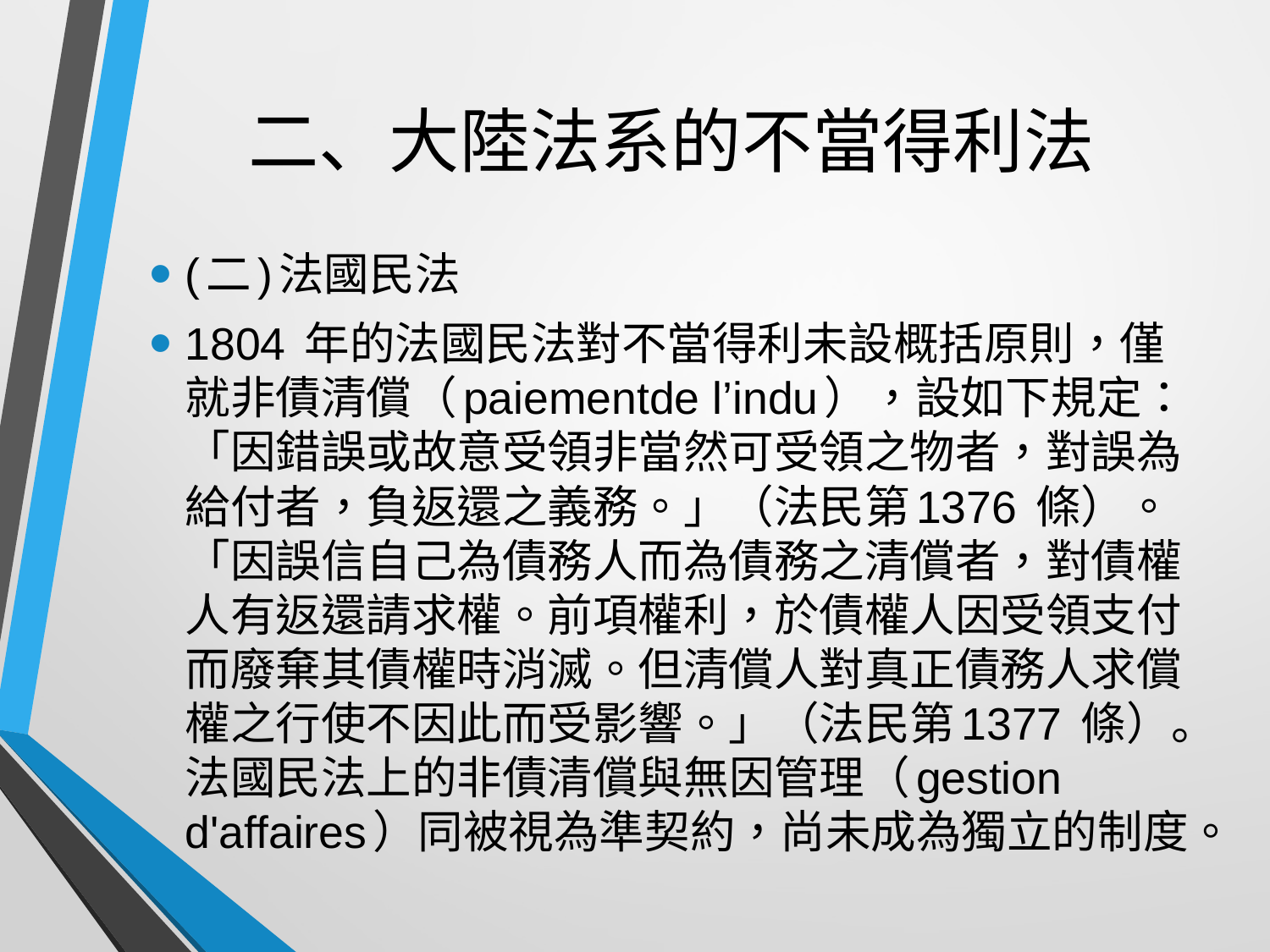

# 二、大陸法系的不當得利法
(二)法國民法
1804 年的法國民法對不當得利未設概括原則，僅就非債清償（paiementde l’indu），設如下規定：「因錯誤或故意受領非當然可受領之物者，對誤為給付者，負返還之義務。」（法民第1376 條）。「因誤信自己為債務人而為債務之清償者，對債權人有返還請求權。前項權利，於債權人因受領支付而廢棄其債權時消滅。但清償人對真正債務人求償權之行使不因此而受影響。」（法民第1377 條）。法國民法上的非債清償與無因管理（gestion d'affaires）同被視為準契約，尚未成為獨立的制度。